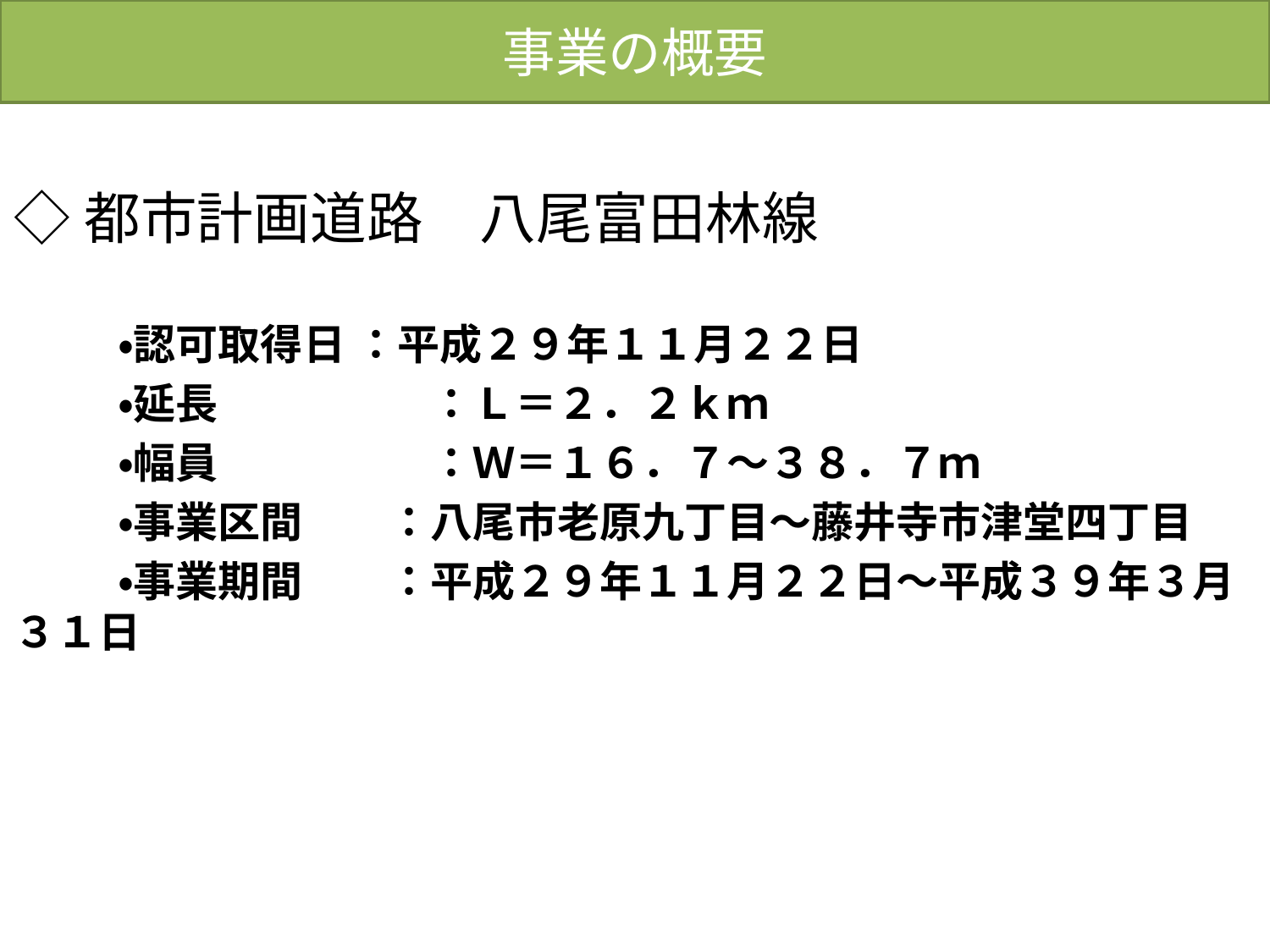

# 事業の概要
◇都市計画道路　八尾富田林線

　  　・認可取得日 ：平成２９年１１月２２日
　　  ・延長　　　　　：Ｌ＝２．２ｋｍ
　　  ・幅員　　　　　：Ｗ＝１６．７～３８．７ｍ
　　  ・事業区間　　：八尾市老原九丁目～藤井寺市津堂四丁目
　  　・事業期間　　：平成２９年１１月２２日～平成３９年３月３１日